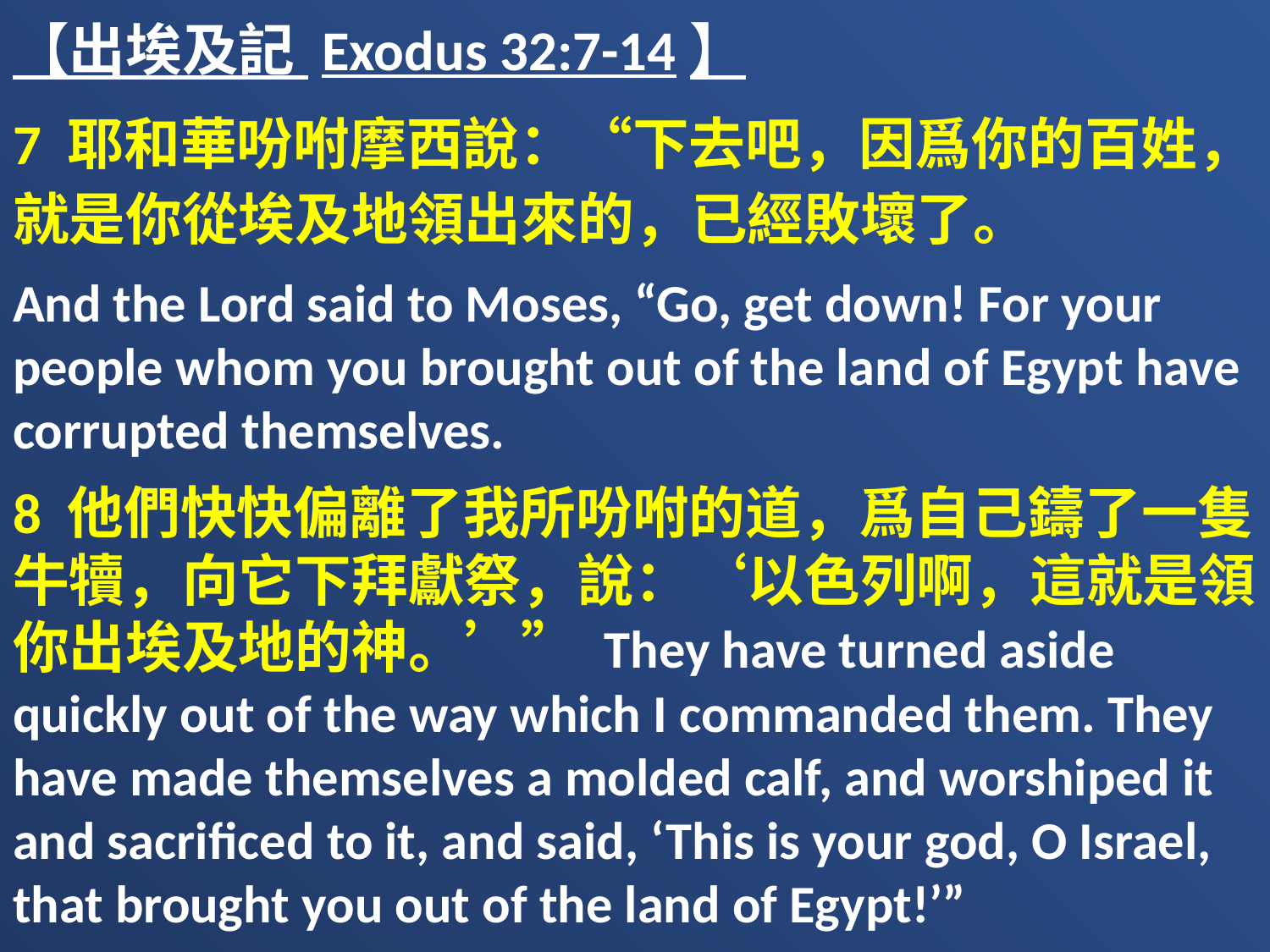

【出埃及記 Exodus 32:7-14】
7 耶和華吩咐摩西說：“下去吧，因爲你的百姓，就是你從埃及地領出來的，已經敗壞了。
And the Lord said to Moses, “Go, get down! For your people whom you brought out of the land of Egypt have corrupted themselves.
8 他們快快偏離了我所吩咐的道，爲自己鑄了一隻牛犢，向它下拜獻祭，說：‘以色列啊，這就是領你出埃及地的神。’” They have turned aside quickly out of the way which I commanded them. They have made themselves a molded calf, and worshiped it and sacrificed to it, and said, ‘This is your god, O Israel, that brought you out of the land of Egypt!’”